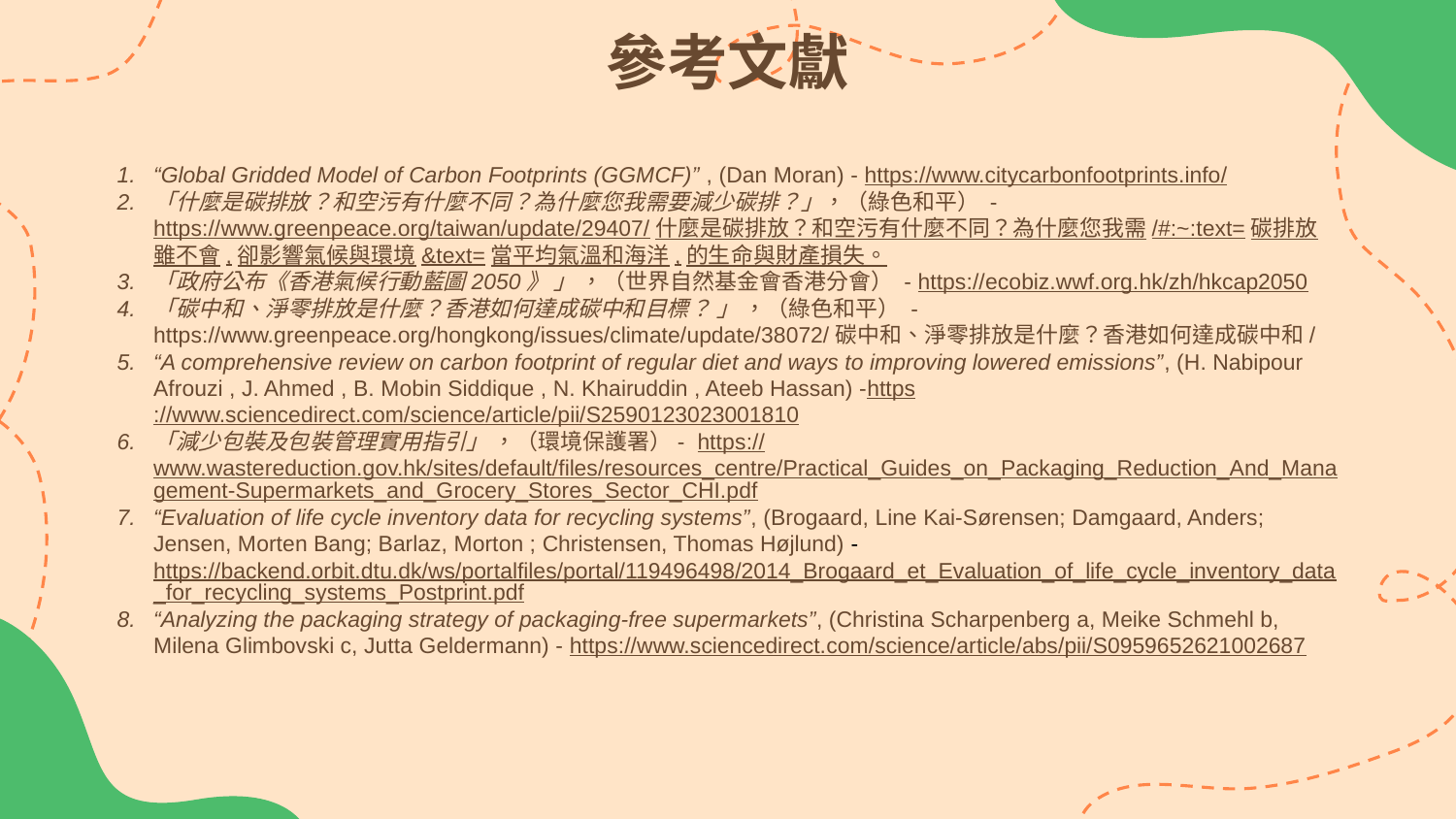

參考文獻
“Global Gridded Model of Carbon Footprints (GGMCF)” , (Dan Moran) - https://www.citycarbonfootprints.info/
「什麼是碳排放？和空污有什麼不同？為什麼您我需要減少碳排？」，（綠色和平） - https://www.greenpeace.org/taiwan/update/29407/什麼是碳排放？和空污有什麼不同？為什麼您我需/#:~:text=碳排放雖不會,卻影響氣候與環境&text=當平均氣溫和海洋,的生命與財產損失。
「政府公布《香港氣候行動藍圖2050》 」 ，（世界自然基金會香港分會） - https://ecobiz.wwf.org.hk/zh/hkcap2050
「碳中和、淨零排放是什麼？香港如何達成碳中和目標？ 」 ，（綠色和平） - https://www.greenpeace.org/hongkong/issues/climate/update/38072/碳中和、淨零排放是什麼？香港如何達成碳中和/
“A comprehensive review on carbon footprint of regular diet and ways to improving lowered emissions”, (H. Nabipour Afrouzi , J. Ahmed , B. Mobin Siddique , N. Khairuddin , Ateeb Hassan) -https://www.sciencedirect.com/science/article/pii/S2590123023001810
「減少包裝及包裝管理實用指引」 ，（環境保護署）-  https://www.wastereduction.gov.hk/sites/default/files/resources_centre/Practical_Guides_on_Packaging_Reduction_And_Management-Supermarkets_and_Grocery_Stores_Sector_CHI.pdf
“Evaluation of life cycle inventory data for recycling systems”, (Brogaard, Line Kai-Sørensen; Damgaard, Anders; Jensen, Morten Bang; Barlaz, Morton ; Christensen, Thomas Højlund) - https://backend.orbit.dtu.dk/ws/portalfiles/portal/119496498/2014_Brogaard_et_Evaluation_of_life_cycle_inventory_data_for_recycling_systems_Postprint.pdf
“Analyzing the packaging strategy of packaging-free supermarkets”, (Christina Scharpenberg a, Meike Schmehl b, Milena Glimbovski c, Jutta Geldermann) - https://www.sciencedirect.com/science/article/abs/pii/S0959652621002687